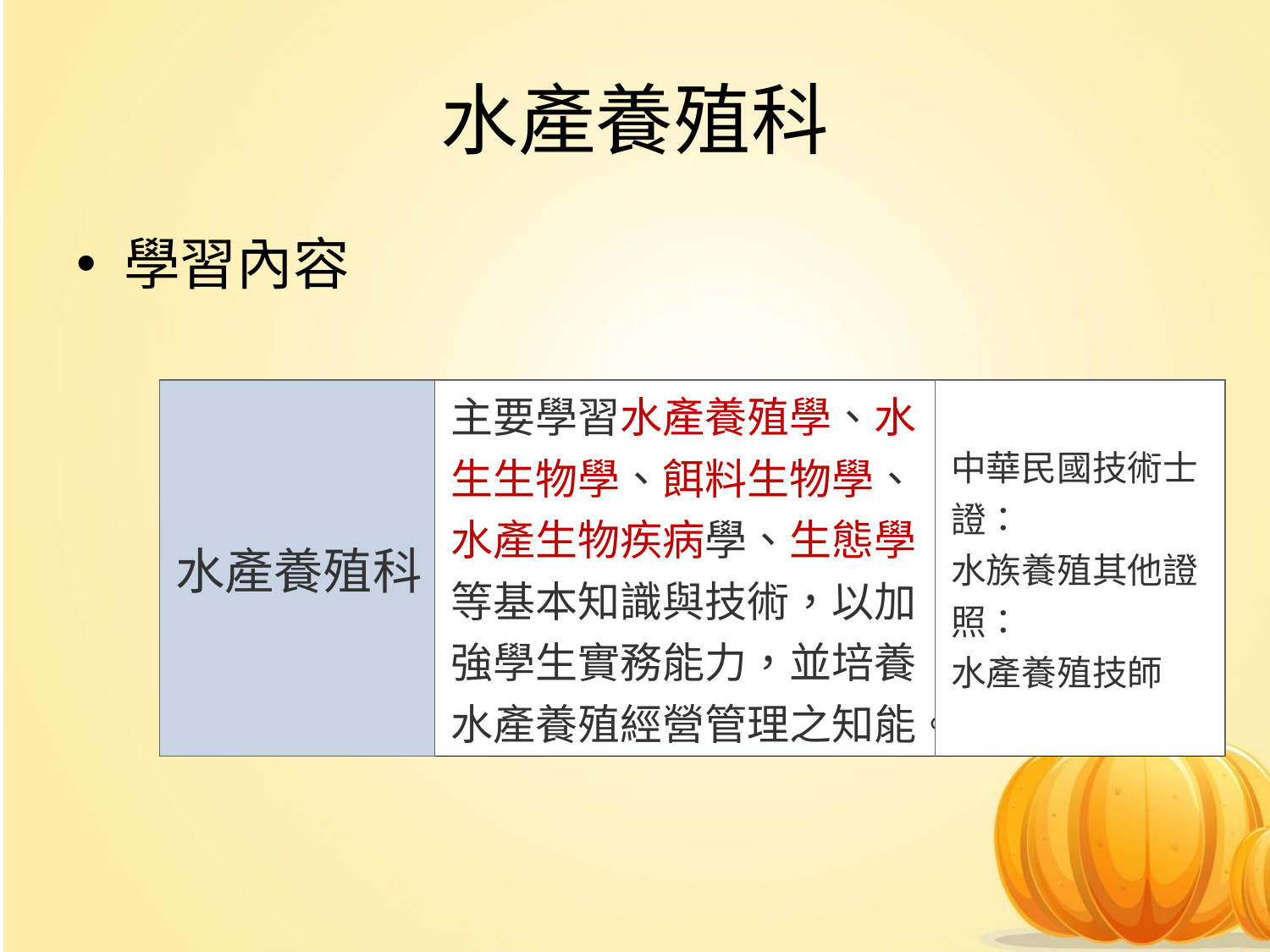

# 水產養殖科
學習內容

| 水產養殖科 | 主要學習水產養殖學、水生生物學、餌料生物學、水產生物疾病學、生態學等基本知識與技術，以加強學生實務能力，並培養水產養殖經營管理之知能。 | 中華民國技術士證： 水族養殖其他證照： 水產養殖技師 |
| --- | --- | --- |